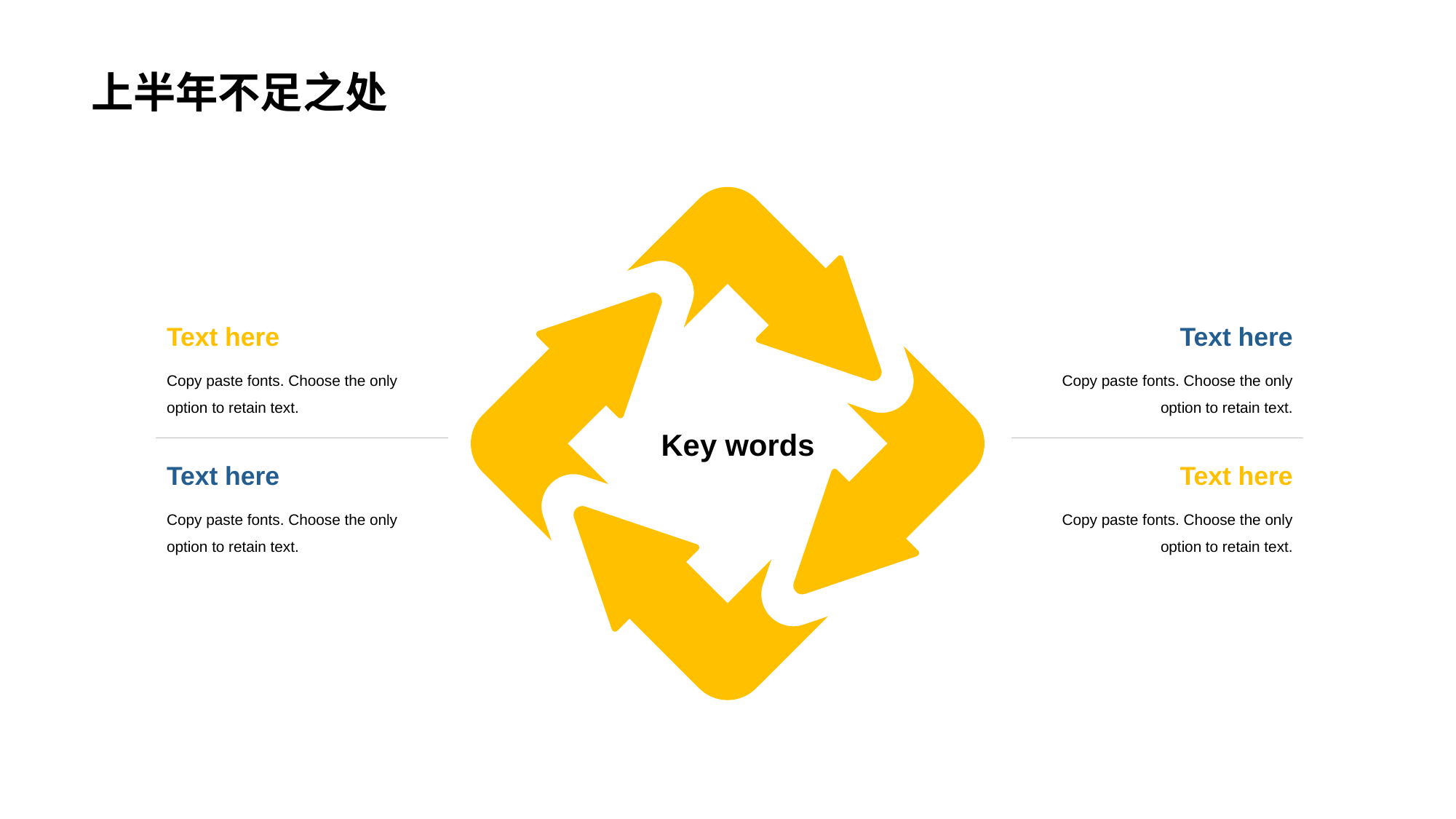

# 上半年不足之处

Text here
Copy paste fonts. Choose the only option to retain text.
Text here
Copy paste fonts. Choose the only option to retain text.
Key words
Text here
Copy paste fonts. Choose the only option to retain text.
Text here
Copy paste fonts. Choose the only option to retain text.